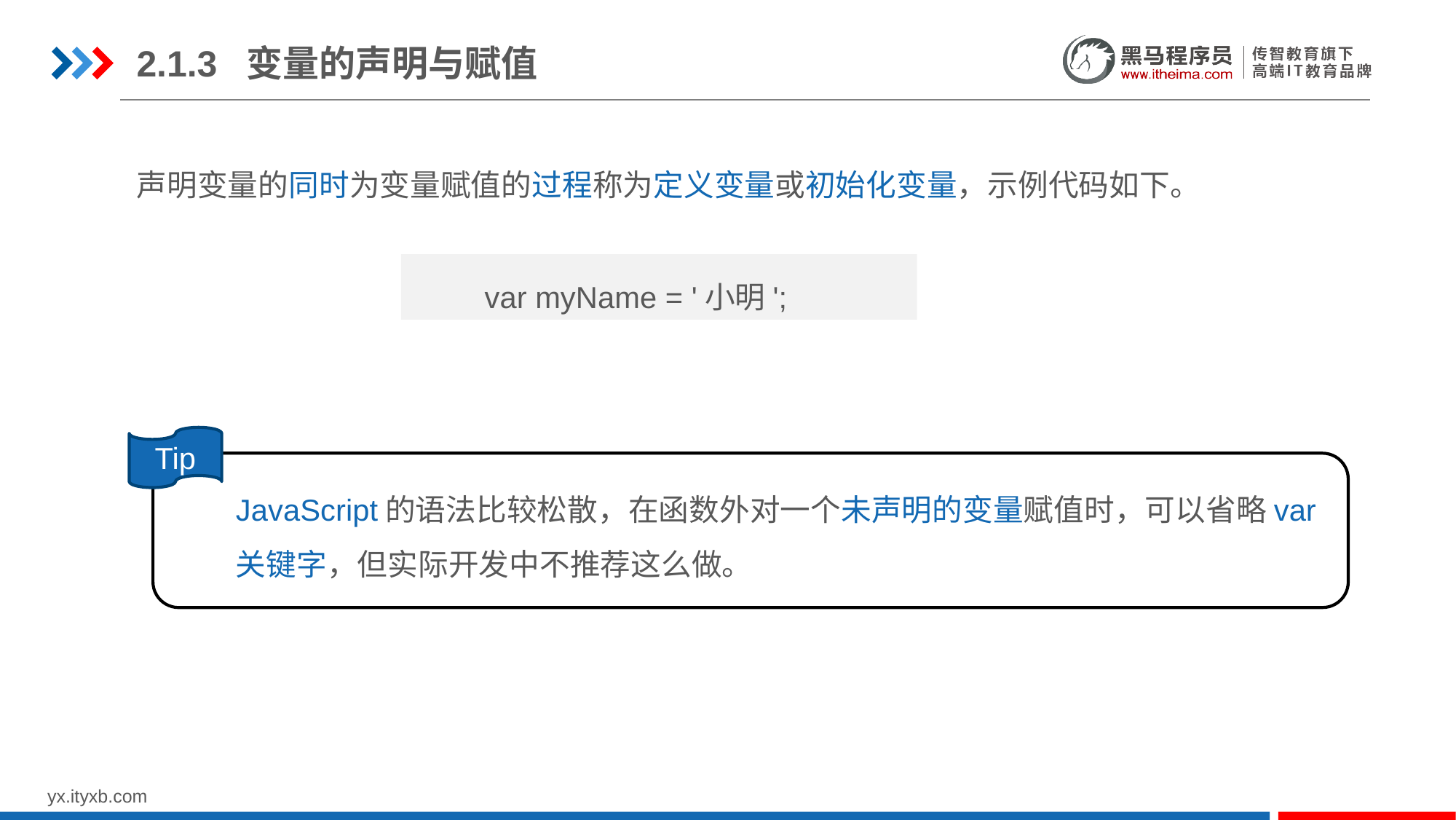

2.1.3  变量的声明与赋值
声明变量的同时为变量赋值的过程称为定义变量或初始化变量，示例代码如下。
var myName = '小明';
Tip

JavaScript的语法比较松散，在函数外对一个未声明的变量赋值时，可以省略var关键字，但实际开发中不推荐这么做。